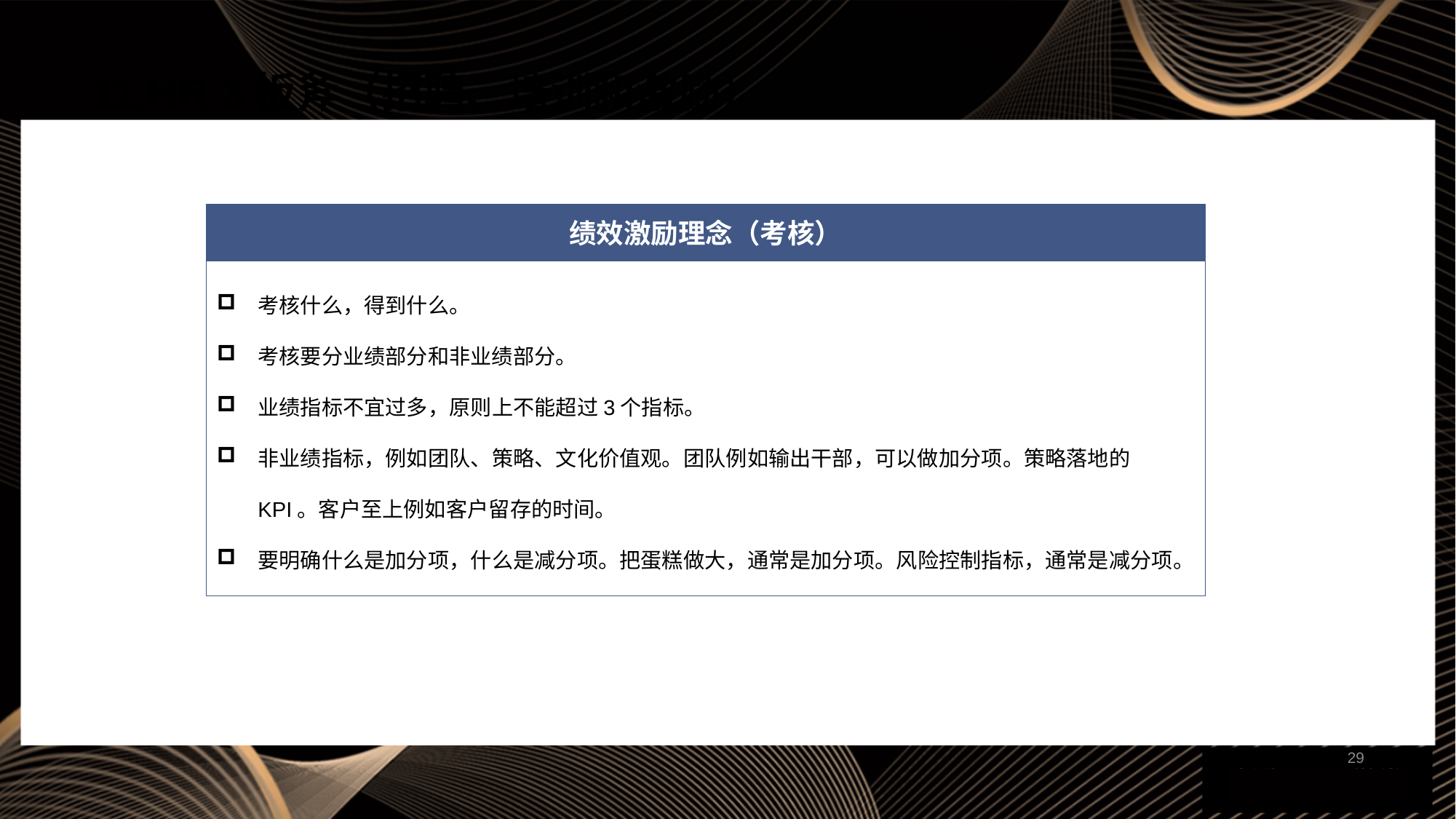

# 11.HR 3板斧（招聘、培训和激励）
绩效激励理念（考核）
考核什么，得到什么。
考核要分业绩部分和非业绩部分。
业绩指标不宜过多，原则上不能超过3个指标。
非业绩指标，例如团队、策略、文化价值观。团队例如输出干部，可以做加分项。策略落地的KPI。客户至上例如客户留存的时间。
要明确什么是加分项，什么是减分项。把蛋糕做大，通常是加分项。风险控制指标，通常是减分项。
29